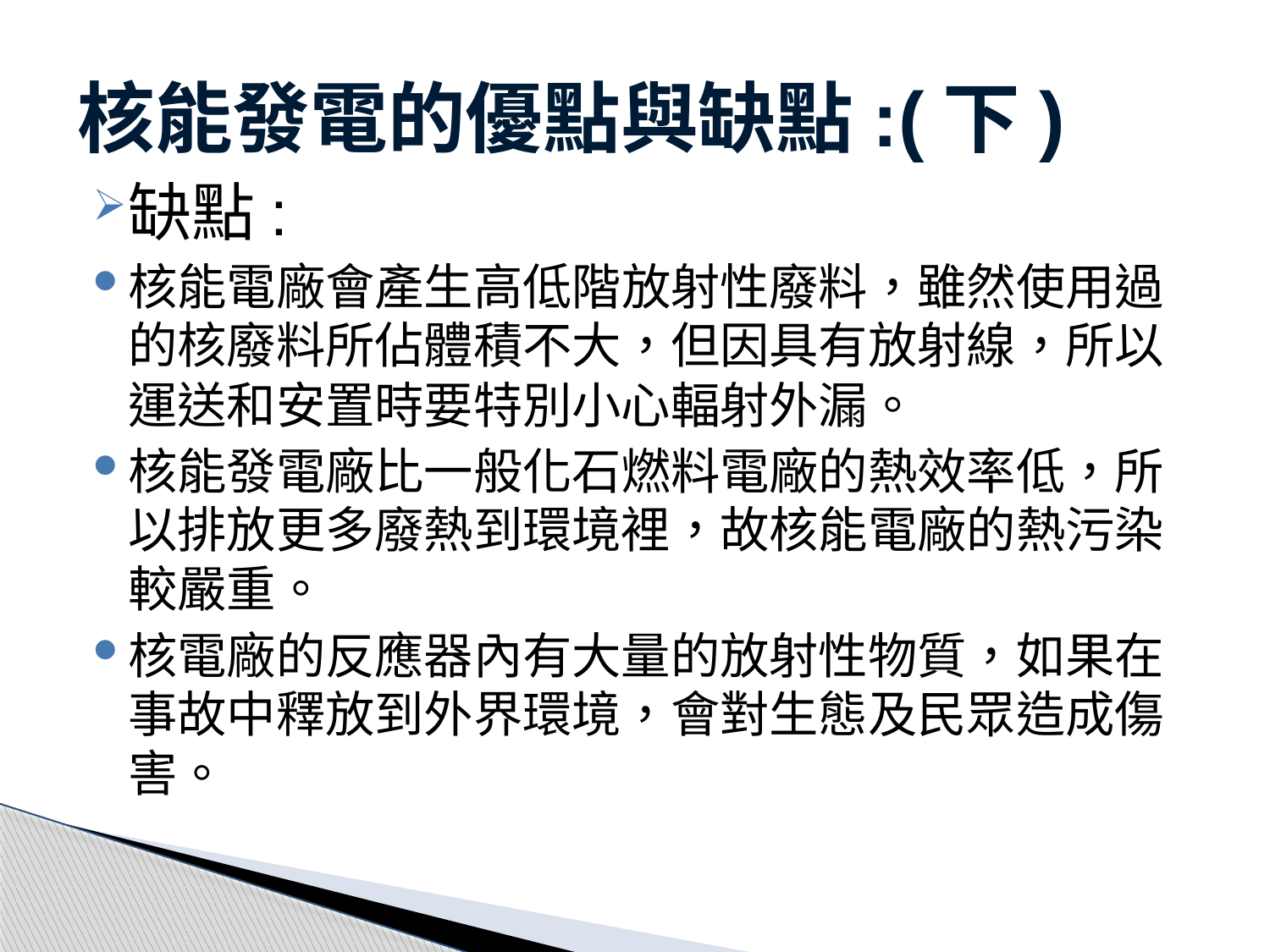

# 核能發電的優點與缺點:(下)
缺點:
核能電廠會產生高低階放射性廢料，雖然使用過的核廢料所佔體積不大，但因具有放射線，所以運送和安置時要特別小心輻射外漏。
核能發電廠比一般化石燃料電廠的熱效率低，所以排放更多廢熱到環境裡，故核能電廠的熱污染較嚴重。
核電廠的反應器內有大量的放射性物質，如果在事故中釋放到外界環境，會對生態及民眾造成傷害。